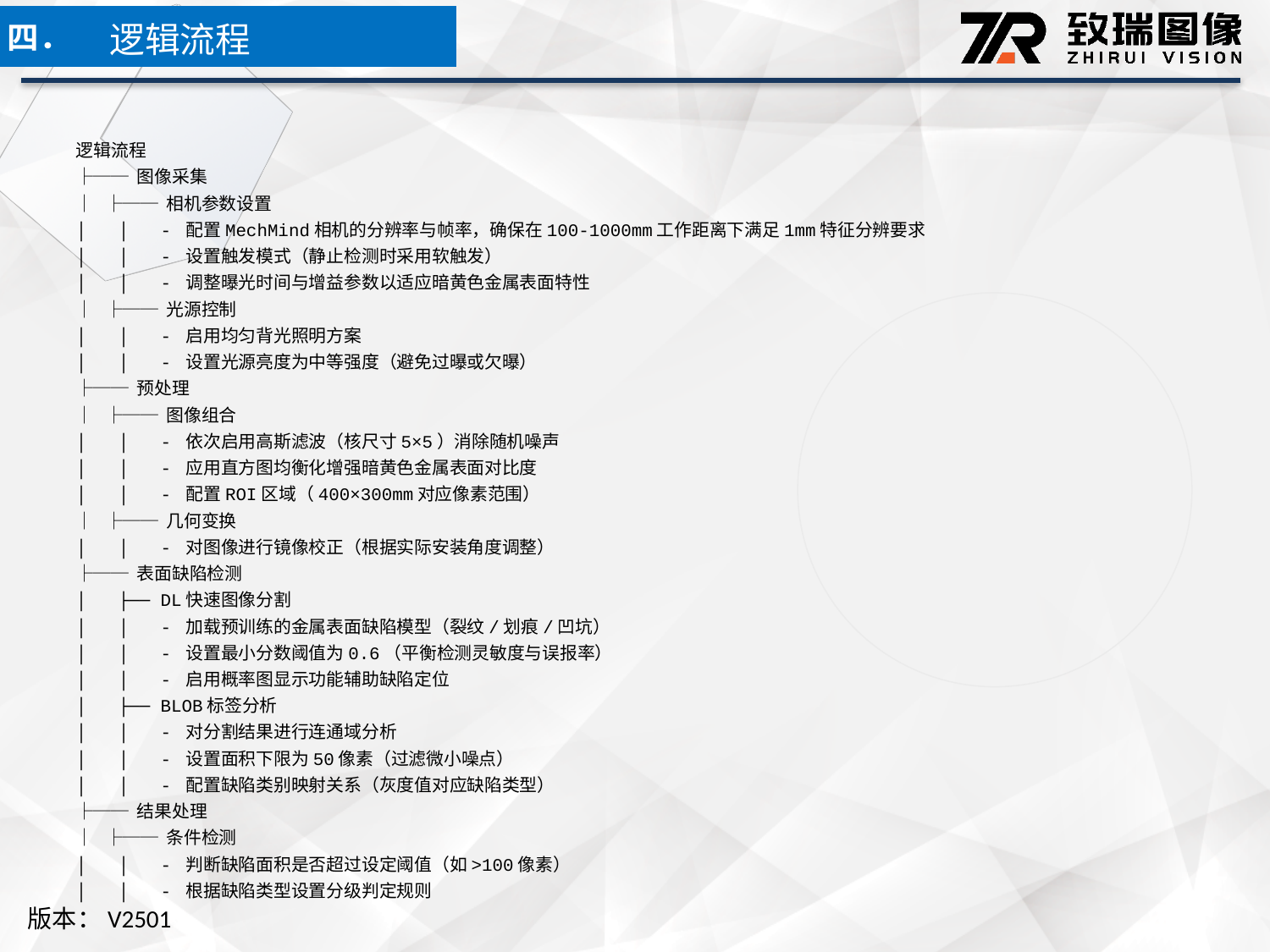

逻辑流程
四．

逻辑流程
├── 图像采集
│   ├── 相机参数设置
│   │   - 配置MechMind相机的分辨率与帧率，确保在100-1000mm工作距离下满足1mm特征分辨要求
│   │   - 设置触发模式（静止检测时采用软触发）
│   │   - 调整曝光时间与增益参数以适应暗黄色金属表面特性
│   ├── 光源控制
│   │   - 启用均匀背光照明方案
│   │   - 设置光源亮度为中等强度（避免过曝或欠曝）
├── 预处理
│   ├── 图像组合
│   │   - 依次启用高斯滤波（核尺寸5×5）消除随机噪声
│   │   - 应用直方图均衡化增强暗黄色金属表面对比度
│   │   - 配置ROI区域（400×300mm对应像素范围）
│   ├── 几何变换
│   │   - 对图像进行镜像校正（根据实际安装角度调整）
├── 表面缺陷检测
│   ├── DL快速图像分割
│   │   - 加载预训练的金属表面缺陷模型（裂纹/划痕/凹坑）
│   │   - 设置最小分数阈值为0.6（平衡检测灵敏度与误报率）
│   │   - 启用概率图显示功能辅助缺陷定位
│   ├── BLOB标签分析
│   │   - 对分割结果进行连通域分析
│   │   - 设置面积下限为50像素（过滤微小噪点）
│   │   - 配置缺陷类别映射关系（灰度值对应缺陷类型）
├── 结果处理
│   ├── 条件检测
│   │   - 判断缺陷面积是否超过设定阈值（如>100像素）
│   │   - 根据缺陷类型设置分级判定规则